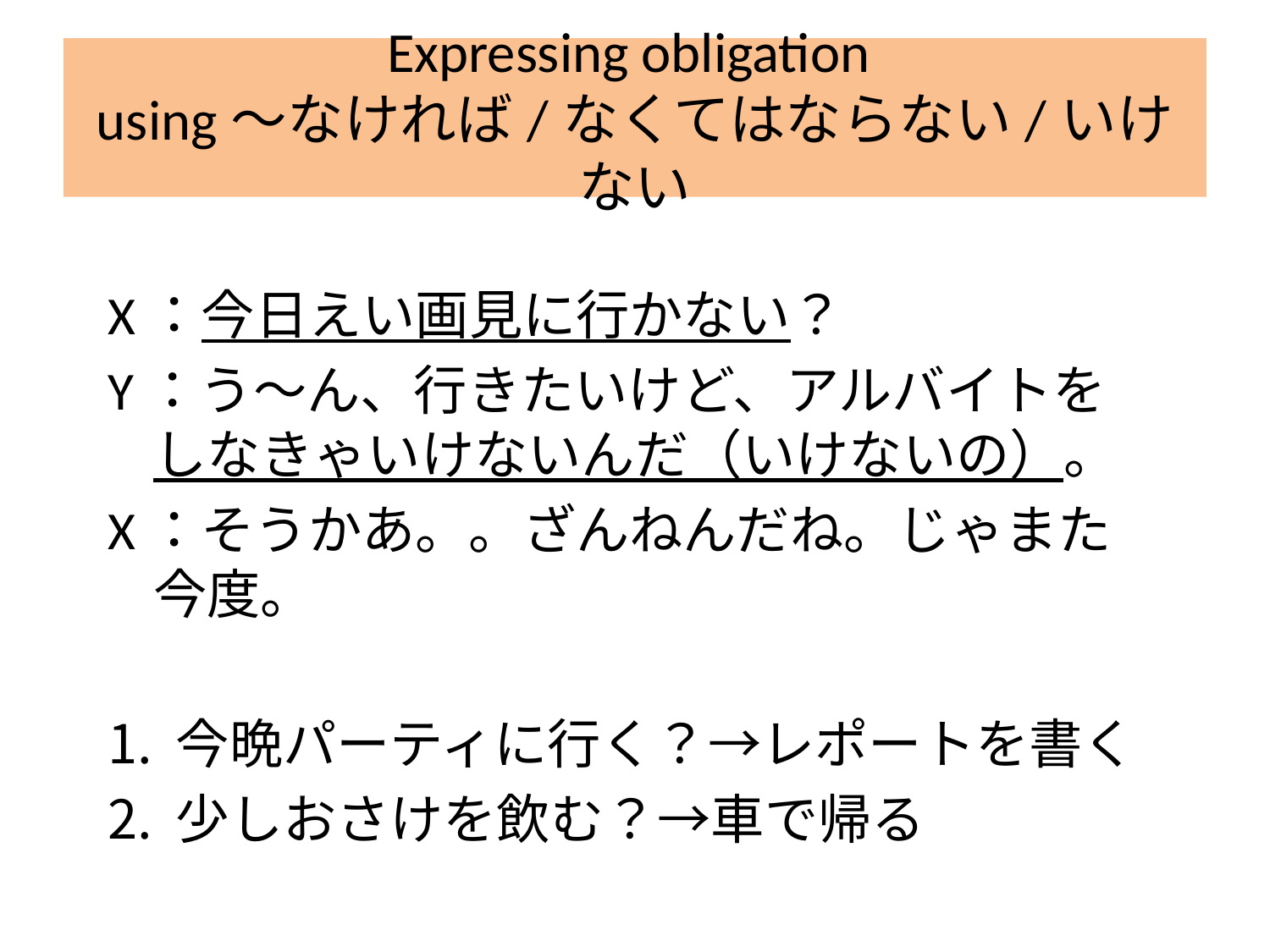

# Expressing obligation using～なければ/なくてはならない/いけない
X：今日えい画見に行かない？
Y：う〜ん、行きたいけど、アルバイトを　しなきゃいけないんだ（いけないの）。
X：そうかあ。。ざんねんだね。じゃまた今度。

今晩パーティに行く？→レポートを書く
少しおさけを飲む？→車で帰る